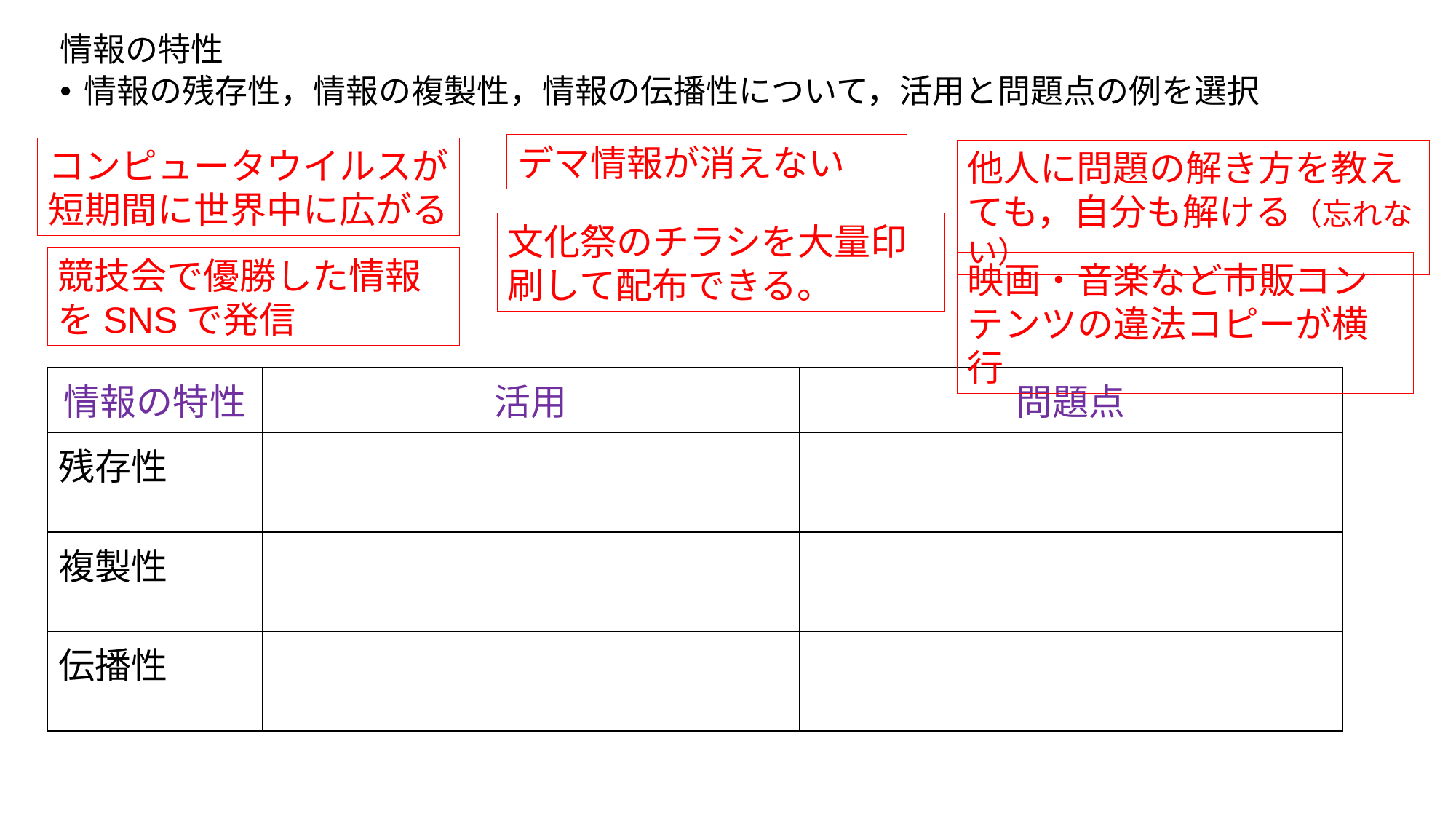

情報の特性
情報の残存性，情報の複製性，情報の伝播性について，活用と問題点の例を選択
デマ情報が消えない
コンピュータウイルスが
短期間に世界中に広がる
他人に問題の解き方を教えても，自分も解ける（忘れない）
文化祭のチラシを大量印刷して配布できる。
競技会で優勝した情報をSNSで発信
映画・音楽など市販コンテンツの違法コピーが横行
| 情報の特性 | 活用 | 問題点 |
| --- | --- | --- |
| 残存性 |  |  |
| 複製性 |  |  |
| 伝播性 |  |  |